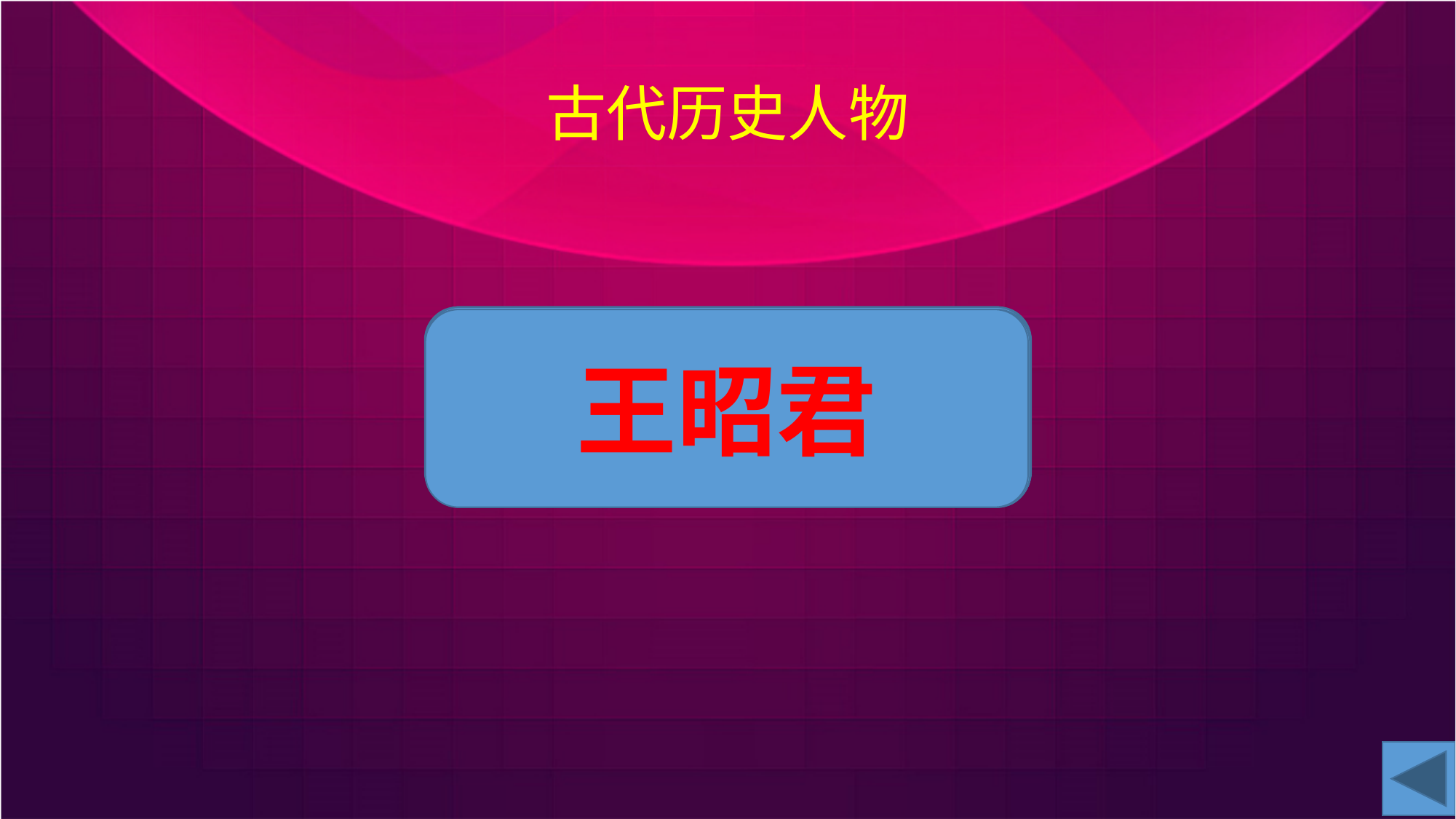

古代历史人物
曹操
汉武帝
华佗
大禹
赵匡胤
成吉思汗
郑和
商鞅
董仲舒
康熙
武则天
文成公主
霍去病
张骞
李世民
秦始皇
王昭君
孔子
诸葛亮